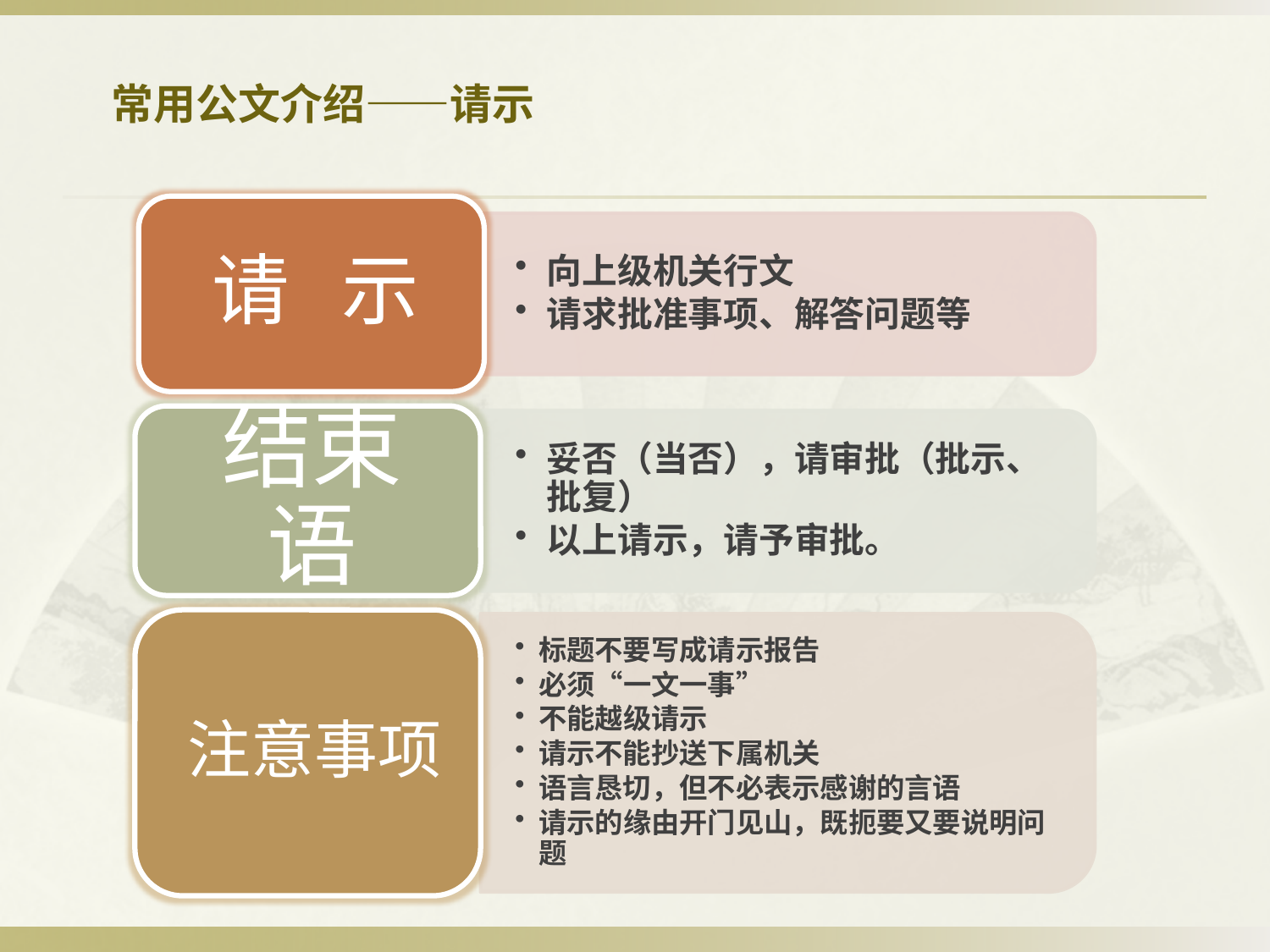

常用公文介绍——请示
向上级机关行文
请求批准事项、解答问题等
请   示
妥否（当否），请审批（批示、批复）
以上请示，请予审批。
结束语
标题不要写成请示报告
必须“一文一事”
不能越级请示
请示不能抄送下属机关
语言恳切，但不必表示感谢的言语
请示的缘由开门见山，既扼要又要说明问题
注意事项